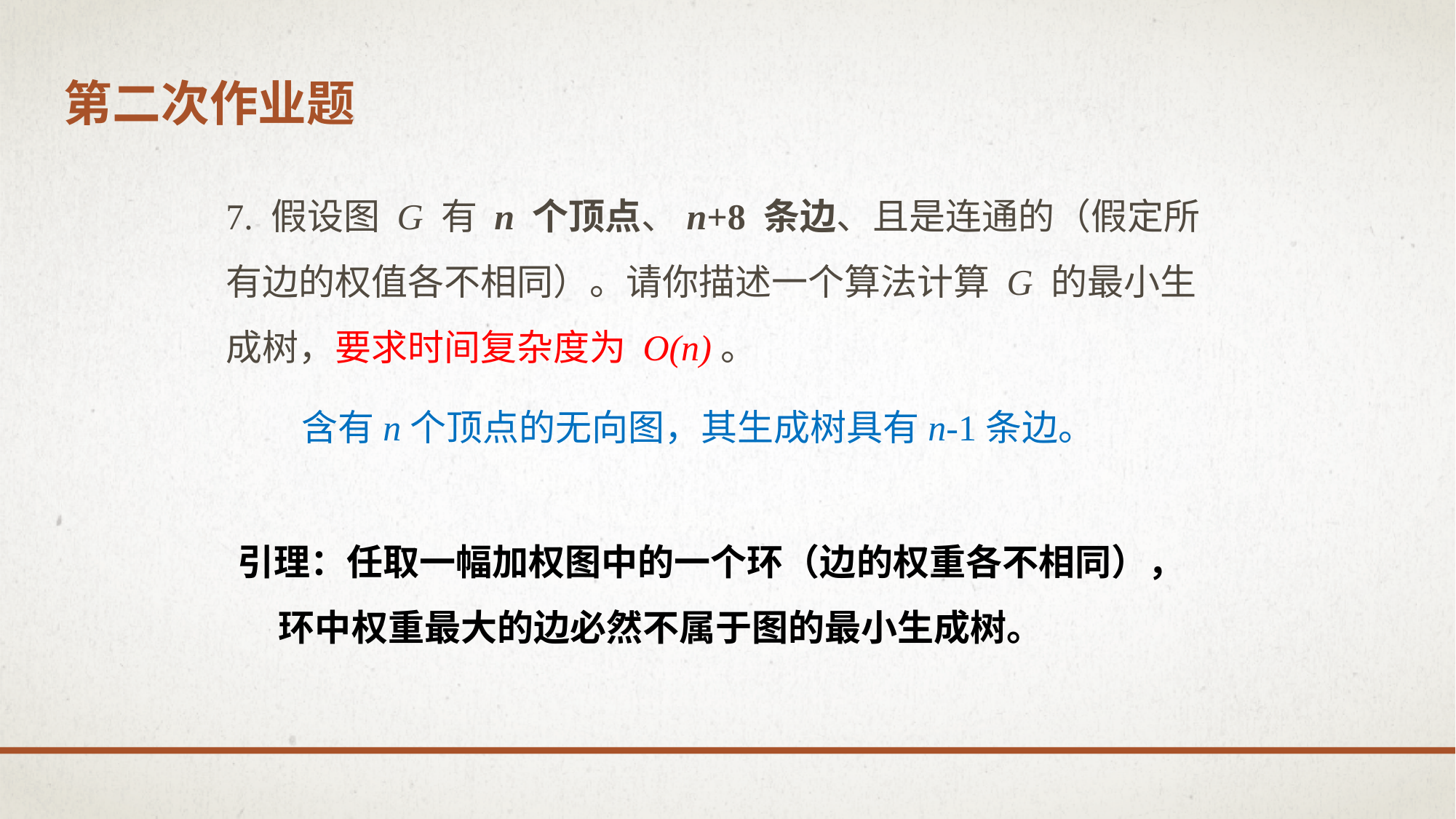

# 第二次作业题
7. 假设图 G 有 n 个顶点、n+8 条边、且是连通的（假定所有边的权值各不相同）。请你描述一个算法计算 G 的最小生成树，要求时间复杂度为 O(n)。
含有n个顶点的无向图，其生成树具有n-1条边。
引理：任取一幅加权图中的一个环（边的权重各不相同），
     环中权重最大的边必然不属于图的最小生成树。